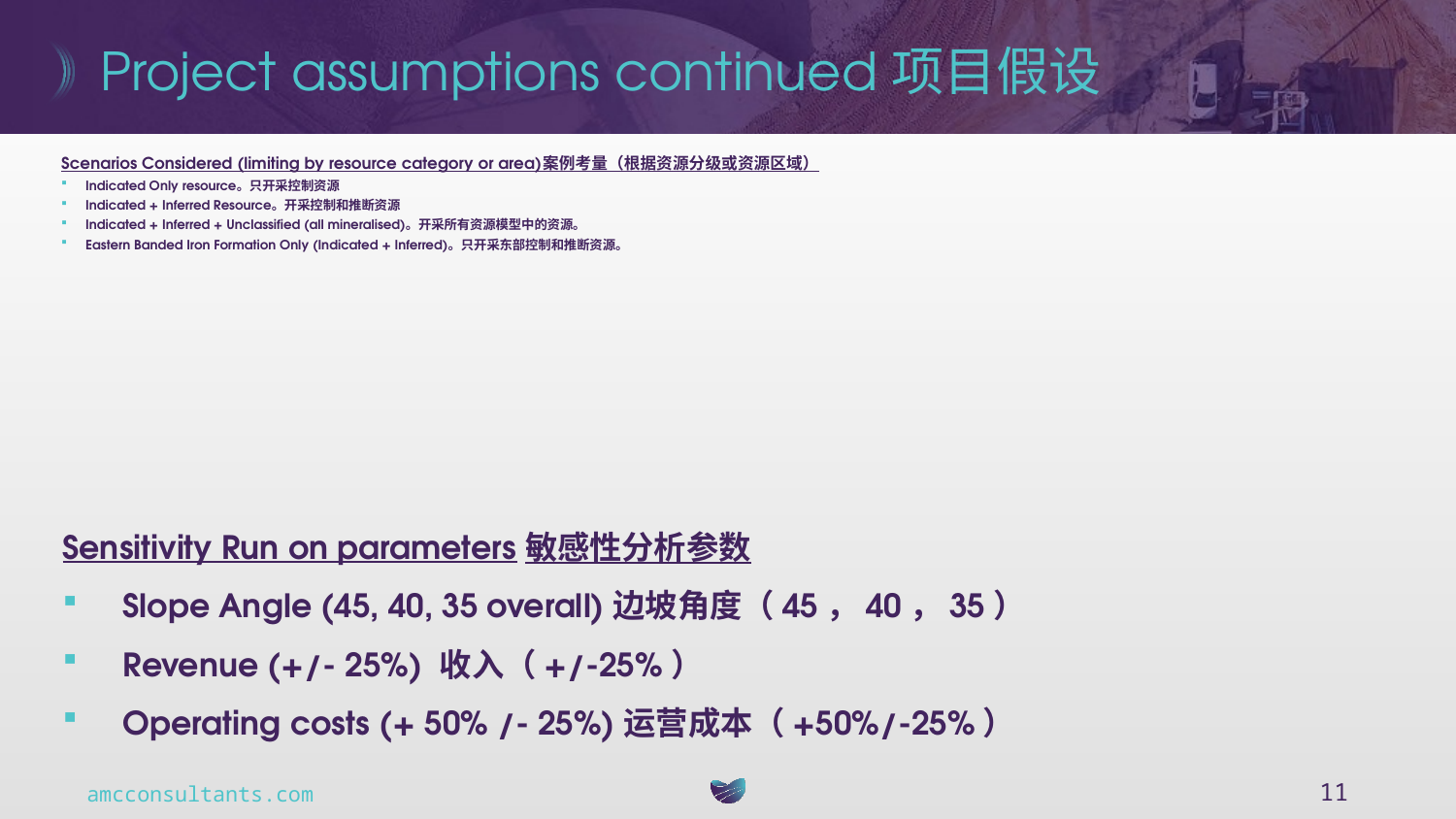

# Project assumptions continued项目假设
Scenarios Considered (limiting by resource category or area)案例考量（根据资源分级或资源区域）
Indicated Only resource。只开采控制资源
Indicated + Inferred Resource。开采控制和推断资源
Indicated + Inferred + Unclassified (all mineralised)。开采所有资源模型中的资源。
Eastern Banded Iron Formation Only (Indicated + Inferred)。只开采东部控制和推断资源。

Sensitivity Run on parameters敏感性分析参数
Slope Angle (45, 40, 35 overall)边坡角度（45，40，35）
Revenue (+/- 25%) 收入（+/-25%）
Operating costs (+ 50% /- 25%)运营成本（+50%/-25%）

11